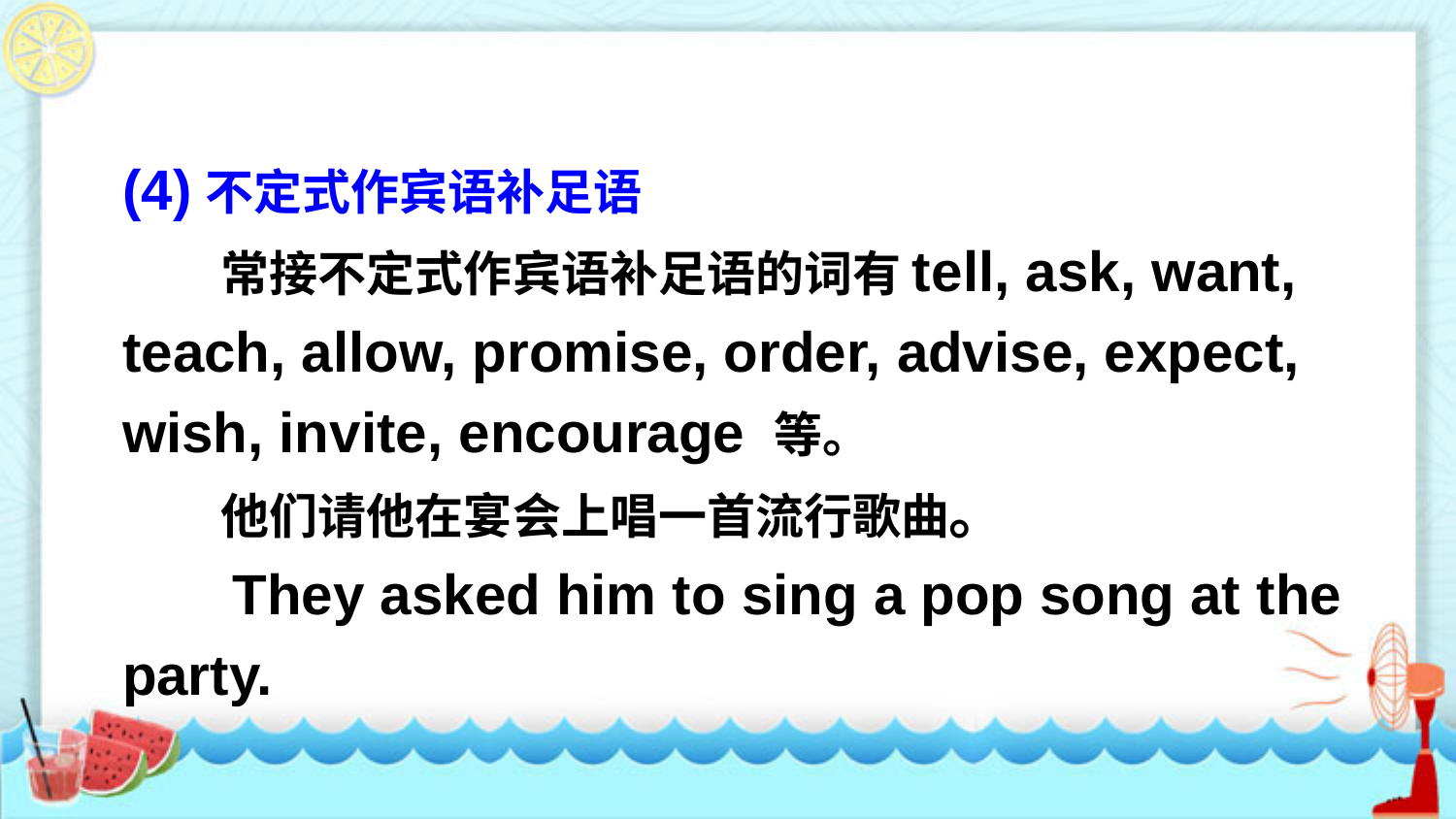

(4)不定式作宾语补足语
        常接不定式作宾语补足语的词有tell, ask, want, teach, allow, promise, order, advise, expect, wish, invite, encourage 等。
        他们请他在宴会上唱一首流行歌曲。
       They asked him to sing a pop song at the party.